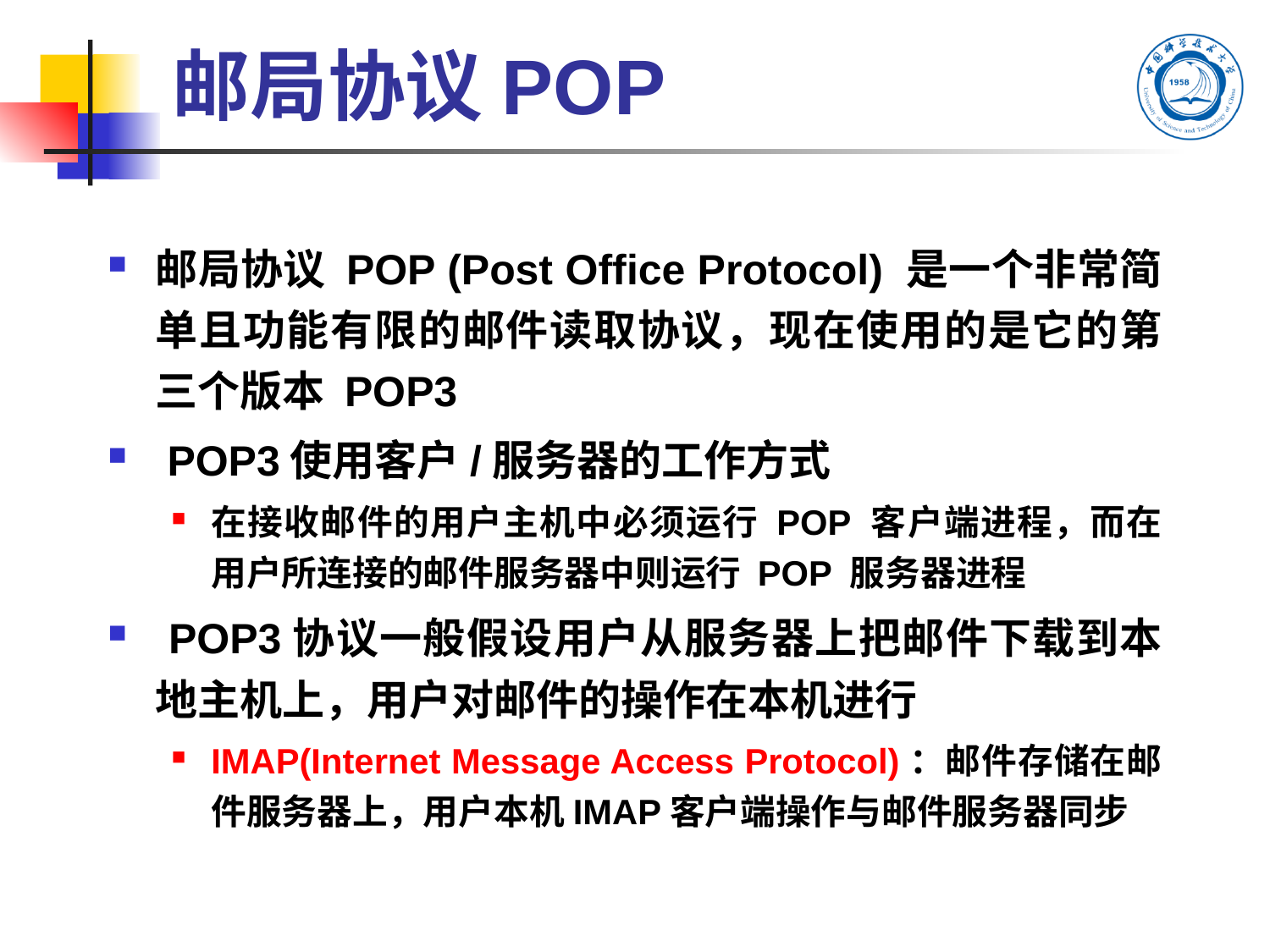

# 邮局协议POP
邮局协议 POP (Post Office Protocol) 是一个非常简单且功能有限的邮件读取协议，现在使用的是它的第三个版本 POP3
 POP3使用客户/服务器的工作方式
在接收邮件的用户主机中必须运行 POP 客户端进程，而在用户所连接的邮件服务器中则运行 POP 服务器进程
 POP3协议一般假设用户从服务器上把邮件下载到本地主机上，用户对邮件的操作在本机进行
IMAP(Internet Message Access Protocol)：邮件存储在邮件服务器上，用户本机IMAP客户端操作与邮件服务器同步